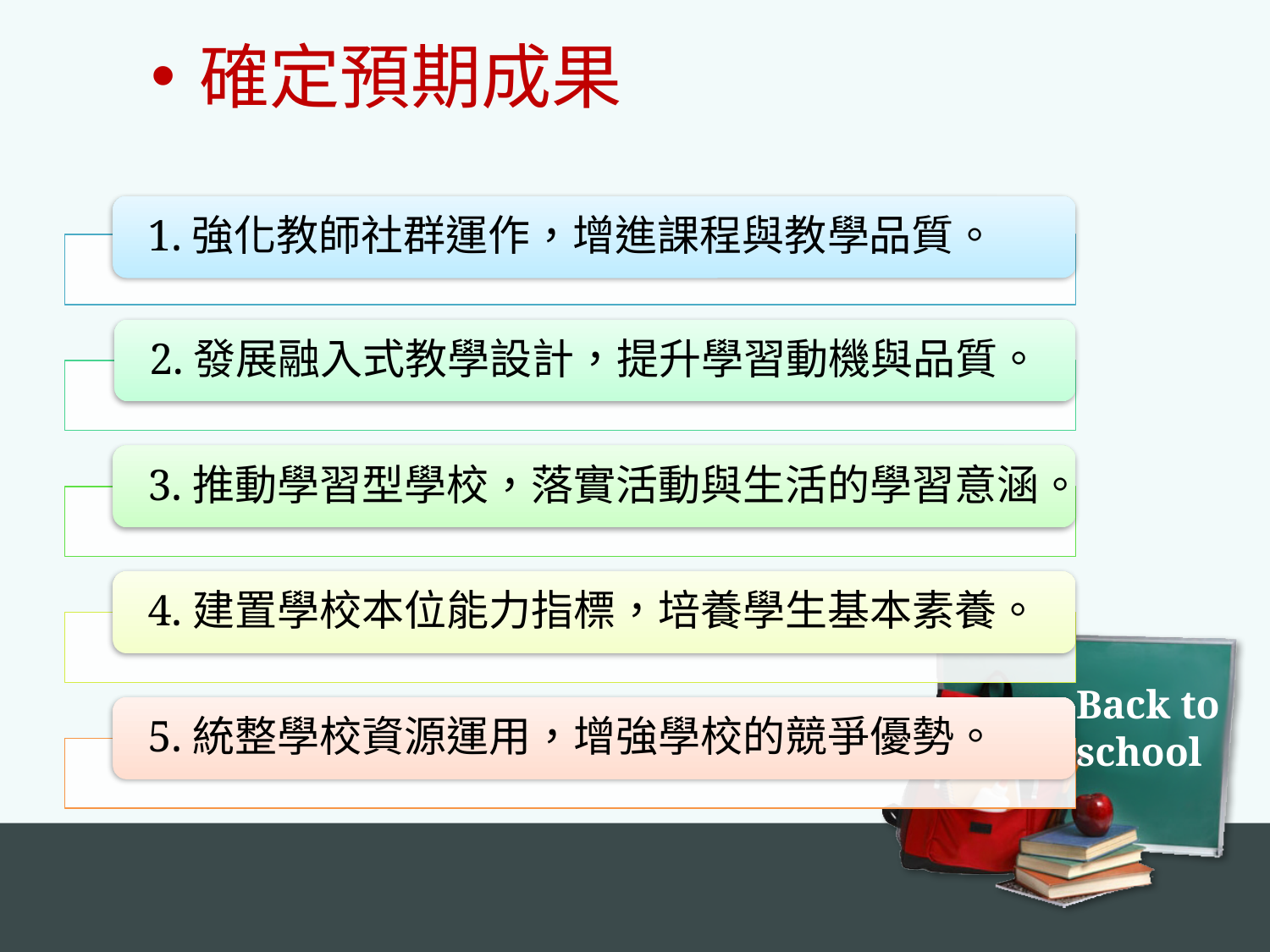

確定預期成果
1.強化教師社群運作，增進課程與教學品質。
2.發展融入式教學設計，提升學習動機與品質。
3.推動學習型學校，落實活動與生活的學習意涵。
4.建置學校本位能力指標，培養學生基本素養。
5.統整學校資源運用，增強學校的競爭優勢。
Back to
school